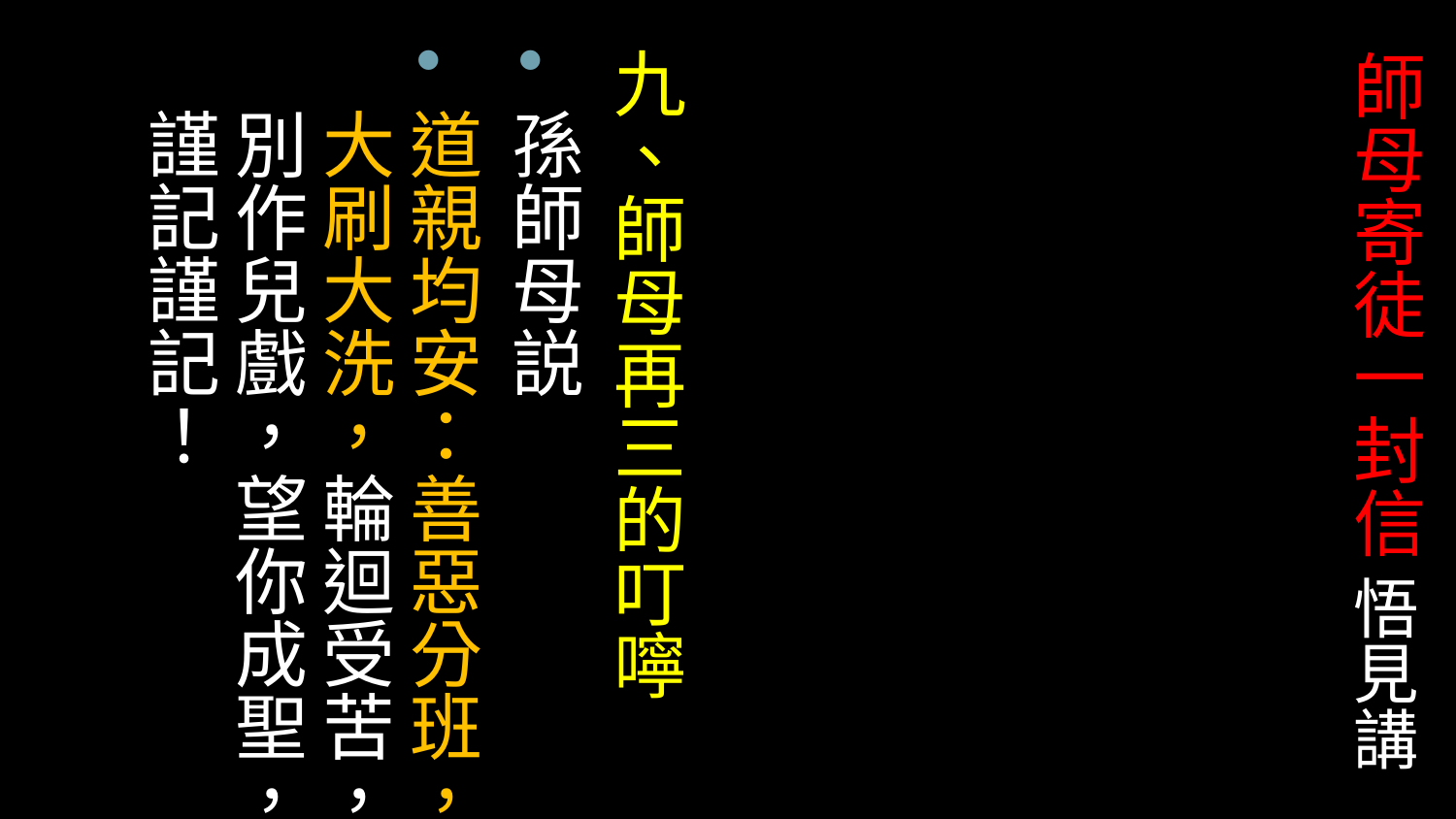

九、師母再三的叮嚀
孫師母説
道親均安：善惡分班，大刷大洗，輪迴受苦，別作兒戲，望你成聖，謹記謹記！

# 師母寄徒一封信 悟見講